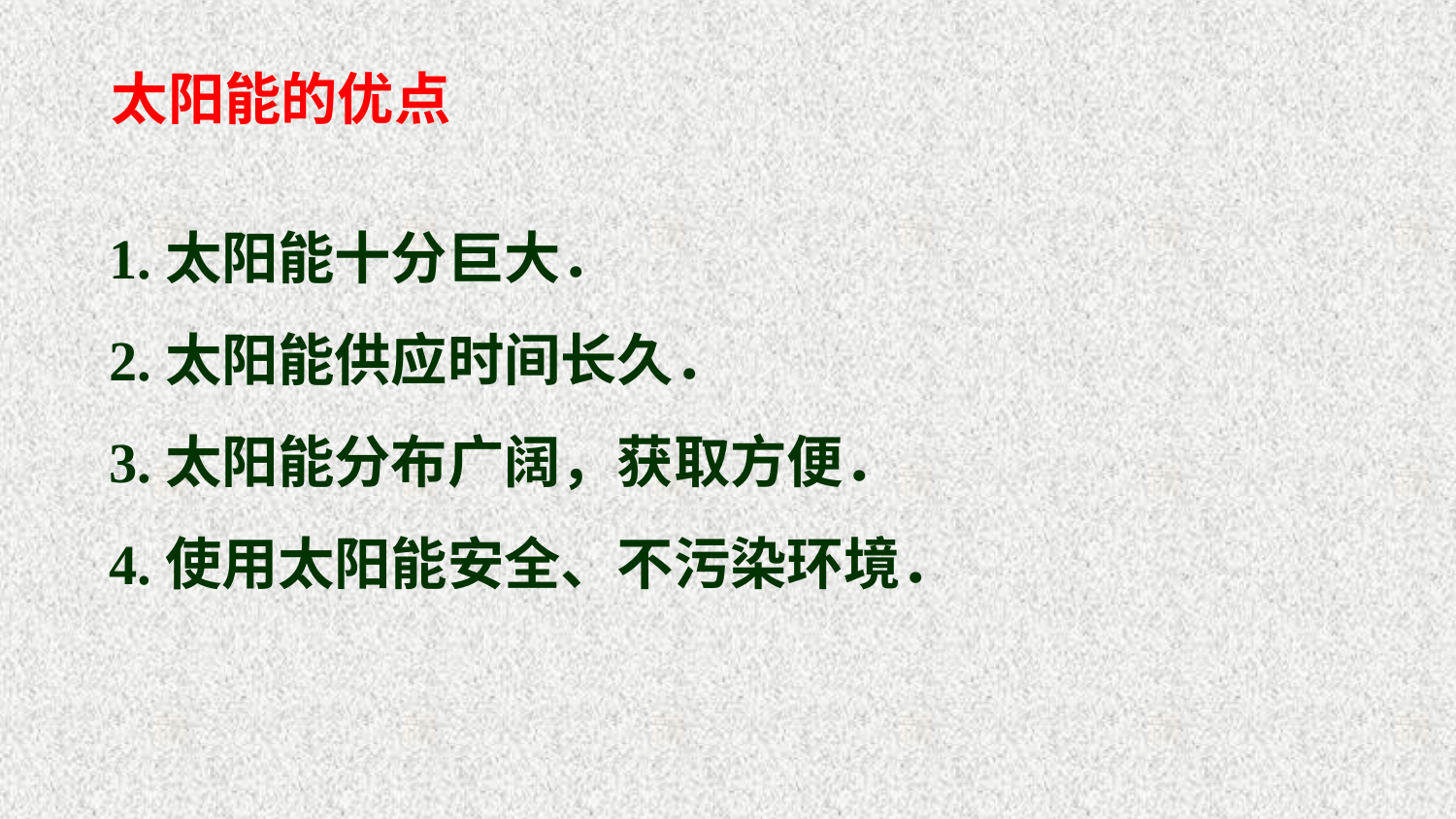

太阳能的优点
1.太阳能十分巨大．
2.太阳能供应时间长久．
3.太阳能分布广阔，获取方便．
4.使用太阳能安全、不污染环境．